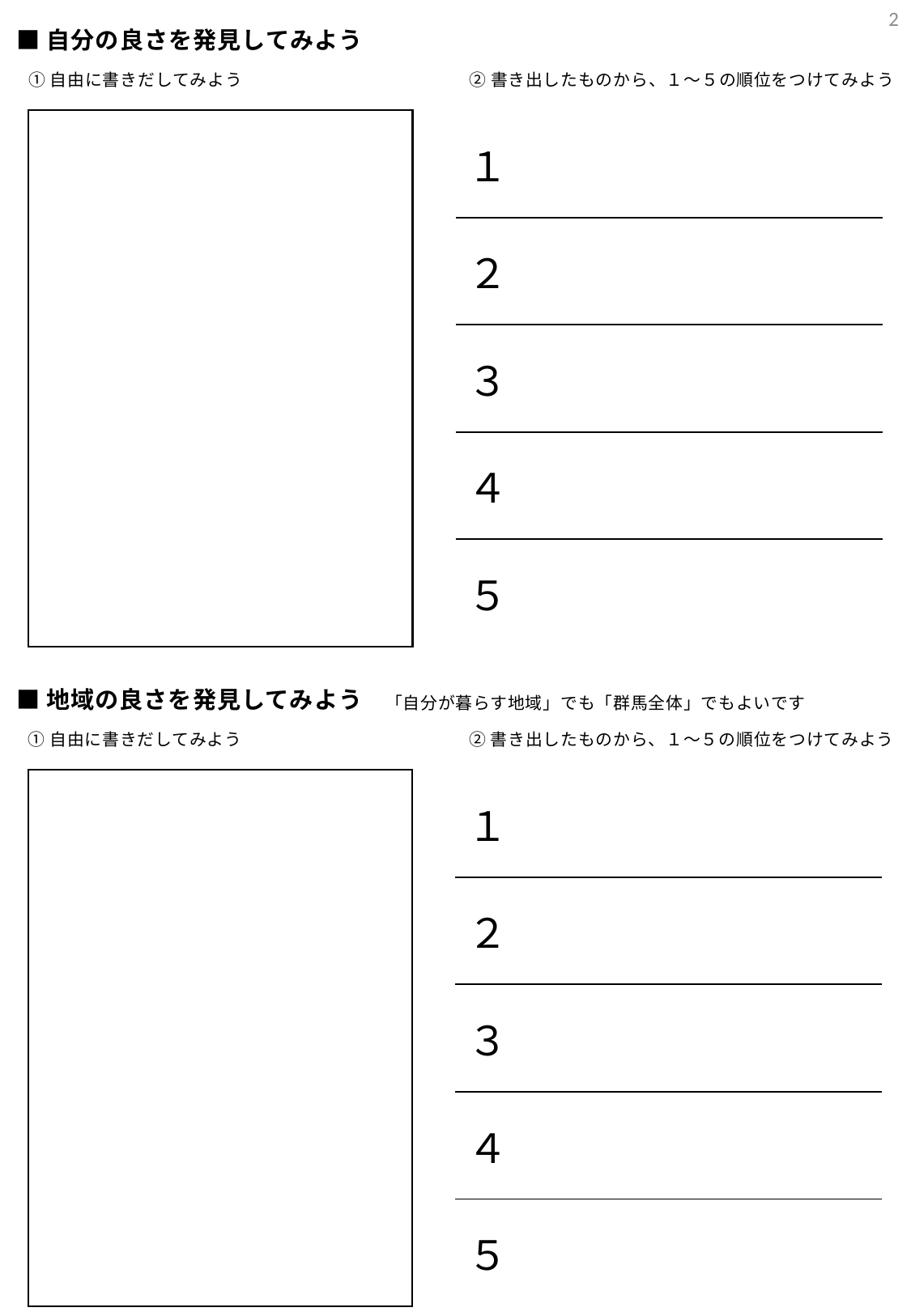

2
■自分の良さを発見してみよう
②書き出したものから、１～５の順位をつけてみよう
①自由に書きだしてみよう
| １ |
| --- |
| ２ |
| ３ |
| ４ |
| ５ |

「自分が暮らす地域」でも「群馬全体」でもよいです
■地域の良さを発見してみよう
②書き出したものから、１～５の順位をつけてみよう
①自由に書きだしてみよう
| １ |
| --- |
| ２ |
| ３ |
| ４ |
| ５ |